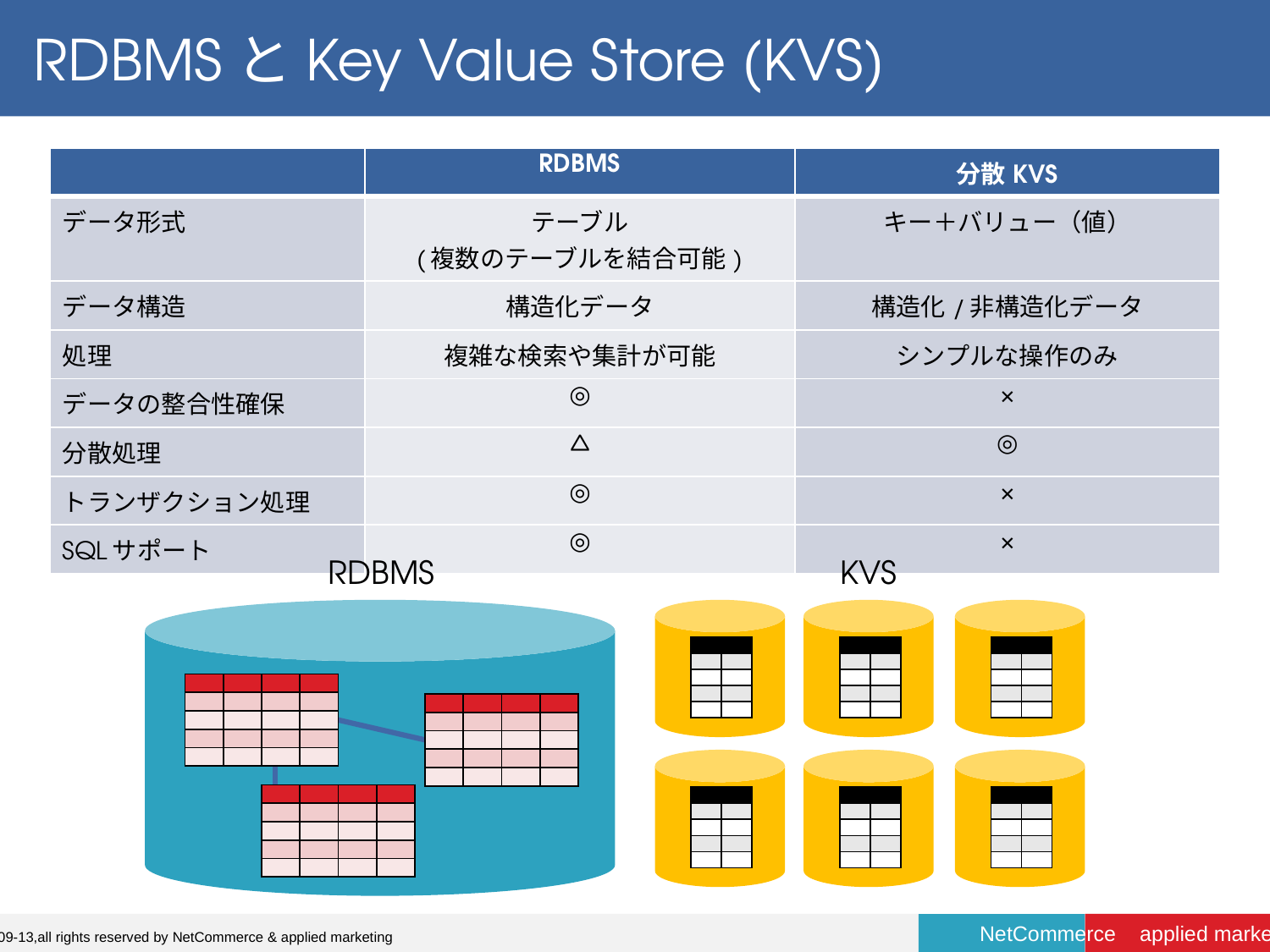

# RDBMSとKey Value Store (KVS)
|  | RDBMS | 分散KVS |
| --- | --- | --- |
| データ形式 | テーブル (複数のテーブルを結合可能) | キー＋バリュー（値） |
| データ構造 | 構造化データ | 構造化/非構造化データ |
| 処理 | 複雑な検索や集計が可能 | シンプルな操作のみ |
| データの整合性確保 | ◎ | × |
| 分散処理 | △ | ◎ |
| トランザクション処理 | ◎ | × |
| SQLサポート | ◎ | × |
RDBMS
KVS

|  |  |
| --- | --- |
|  |  |
|  |  |
|  |  |
|  |  |
|  |  |
| --- | --- |
|  |  |
|  |  |
|  |  |
|  |  |
|  |  |
| --- | --- |
|  |  |
|  |  |
|  |  |
|  |  |
|  |  |  |  |
| --- | --- | --- | --- |
|  |  |  |  |
|  |  |  |  |
|  |  |  |  |
|  |  |  |  |
|  |  |  |  |
| --- | --- | --- | --- |
|  |  |  |  |
|  |  |  |  |
|  |  |  |  |
|  |  |  |  |

|  |  |  |  |
| --- | --- | --- | --- |
|  |  |  |  |
|  |  |  |  |
|  |  |  |  |
|  |  |  |  |
|  |  |
| --- | --- |
|  |  |
|  |  |
|  |  |
|  |  |
|  |  |
| --- | --- |
|  |  |
|  |  |
|  |  |
|  |  |
|  |  |
| --- | --- |
|  |  |
|  |  |
|  |  |
|  |  |